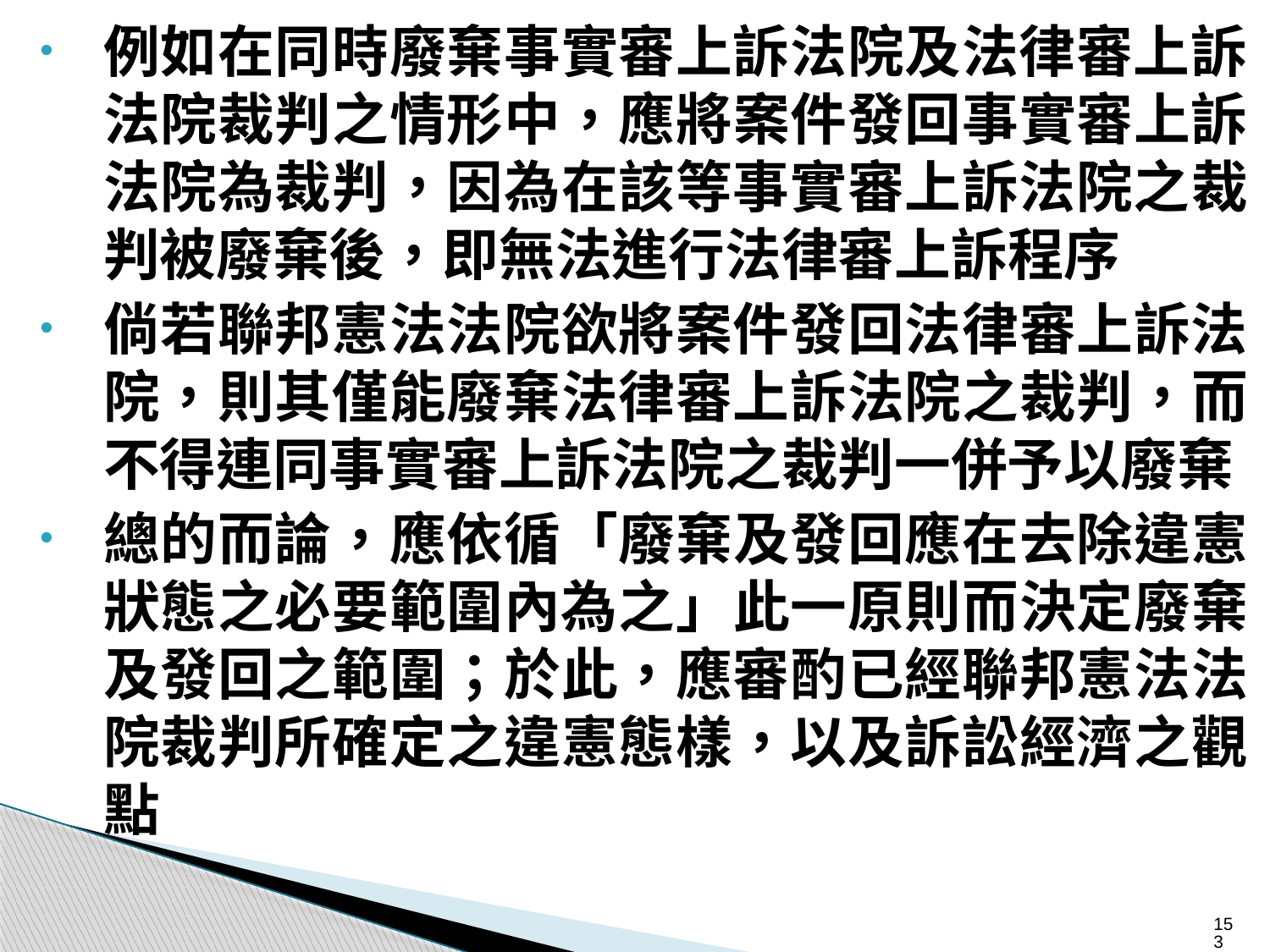

例如在同時廢棄事實審上訴法院及法律審上訴法院裁判之情形中，應將案件發回事實審上訴法院為裁判，因為在該等事實審上訴法院之裁判被廢棄後，即無法進行法律審上訴程序
倘若聯邦憲法法院欲將案件發回法律審上訴法院，則其僅能廢棄法律審上訴法院之裁判，而不得連同事實審上訴法院之裁判一併予以廢棄
總的而論，應依循「廢棄及發回應在去除違憲狀態之必要範圍內為之」此一原則而決定廢棄及發回之範圍；於此，應審酌已經聯邦憲法法院裁判所確定之違憲態樣，以及訴訟經濟之觀點
153